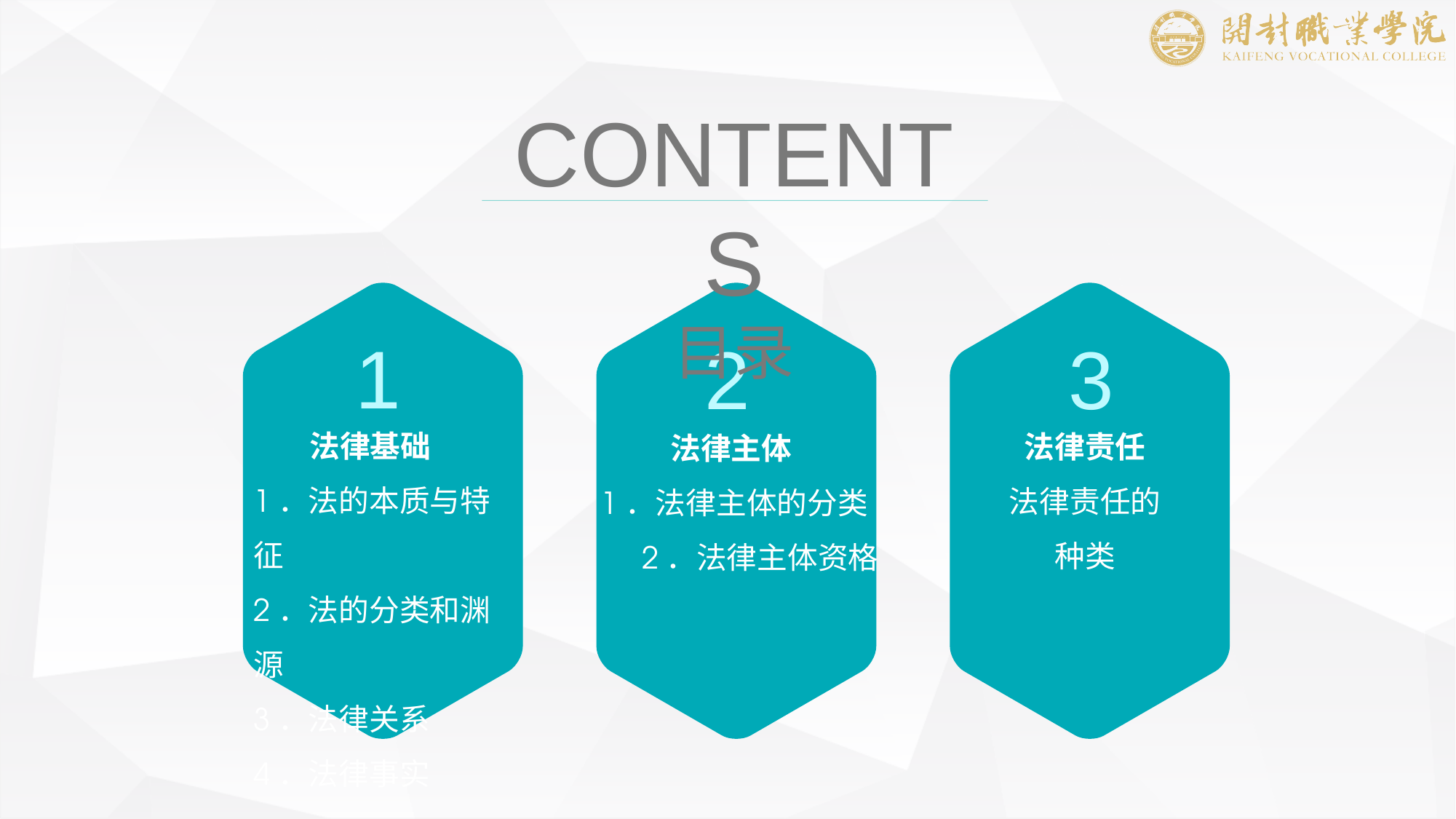

CONTENTS
目录

1
       法律基础
1．法的本质与特征
2．法的分类和渊源
3．法律关系
4．法律事实

2
         法律主体
1．法律主体的分类        2．法律主体资格

3
法律责任
法律责任的种类